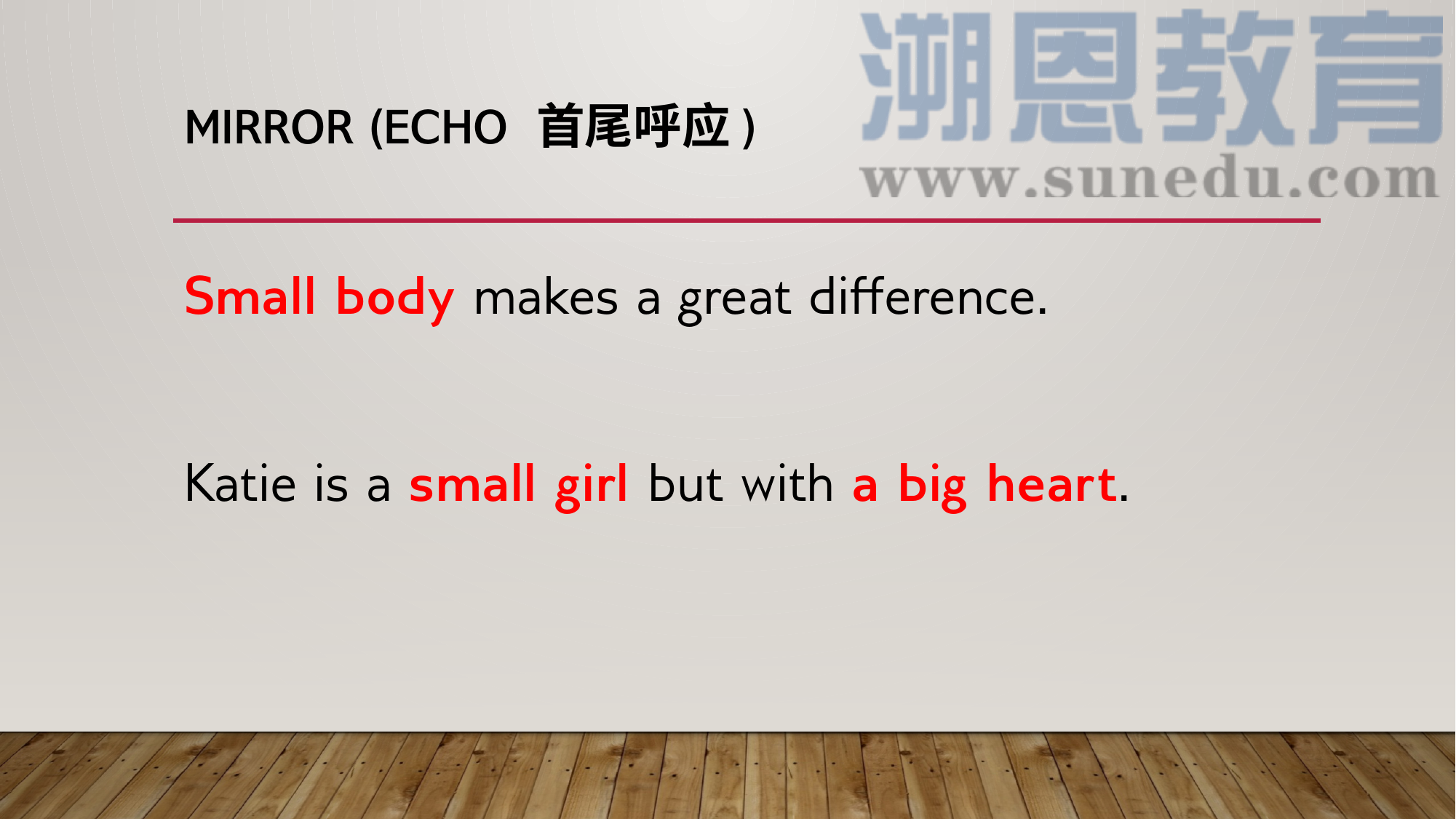

# Mirror (Echo 首尾呼应)
Small body makes a great difference.

Katie is a small girl but with a big heart.